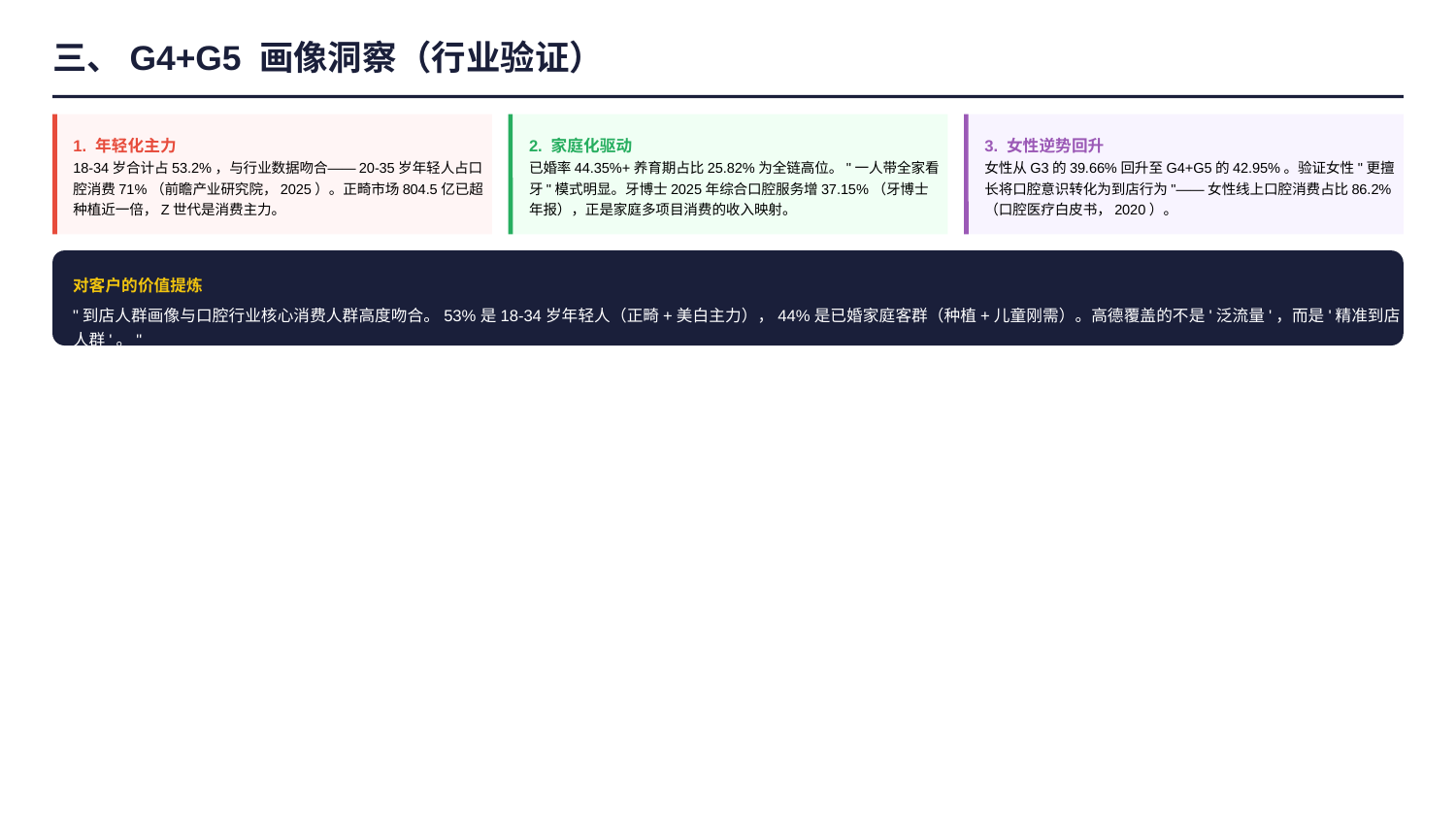

三、G4+G5 画像洞察（行业验证）

1. 年轻化主力
2. 家庭化驱动
3. 女性逆势回升
18-34岁合计占53.2%，与行业数据吻合——20-35岁年轻人占口腔消费71%（前瞻产业研究院，2025）。正畸市场804.5亿已超种植近一倍，Z世代是消费主力。
已婚率44.35%+养育期占比25.82%为全链高位。"一人带全家看牙"模式明显。牙博士2025年综合口腔服务增37.15%（牙博士年报），正是家庭多项目消费的收入映射。
女性从G3的39.66%回升至G4+G5的42.95%。验证女性"更擅长将口腔意识转化为到店行为"——女性线上口腔消费占比86.2%（口腔医疗白皮书，2020）。

对客户的价值提炼
"到店人群画像与口腔行业核心消费人群高度吻合。53%是18-34岁年轻人（正畸+美白主力），44%是已婚家庭客群（种植+儿童刚需）。高德覆盖的不是'泛流量'，而是'精准到店人群'。"